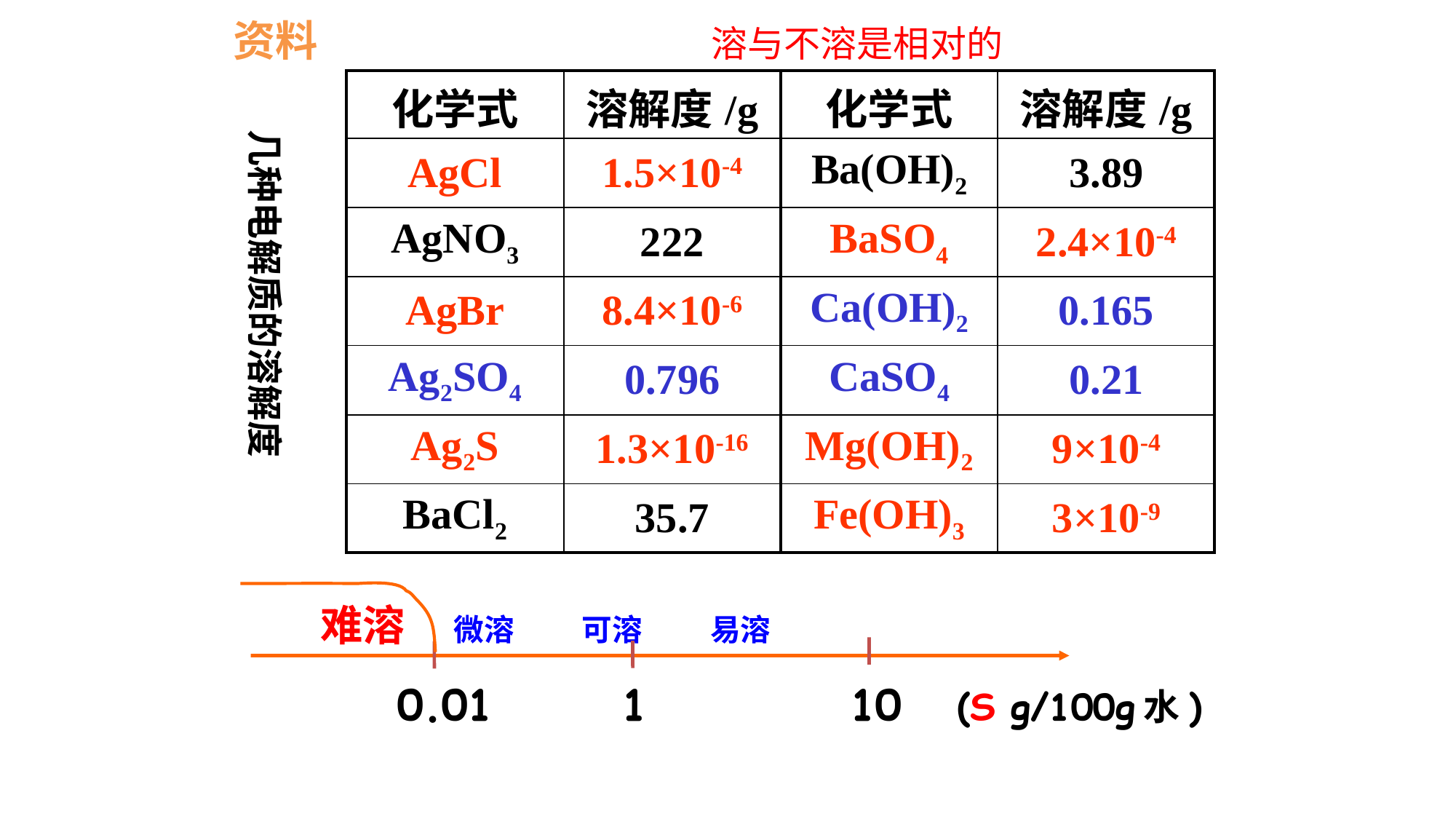

溶与不溶是相对的
资料
| 化学式 | 溶解度/g | 化学式 | 溶解度/g |
| --- | --- | --- | --- |
| AgCl | 1.5×10-4 | Ba(OH)2 | 3.89 |
| AgNO3 | 222 | BaSO4 | 2.4×10-4 |
| AgBr | 8.4×10-6 | Ca(OH)2 | 0.165 |
| Ag2SO4 | 0.796 | CaSO4 | 0.21 |
| Ag2S | 1.3×10-16 | Mg(OH)2 | 9×10-4 |
| BaCl2 | 35.7 | Fe(OH)3 | 3×10-9 |
几种电解质的溶解度

  难溶     微溶       可溶       易溶

0.01       1           10   (S g/100g水)